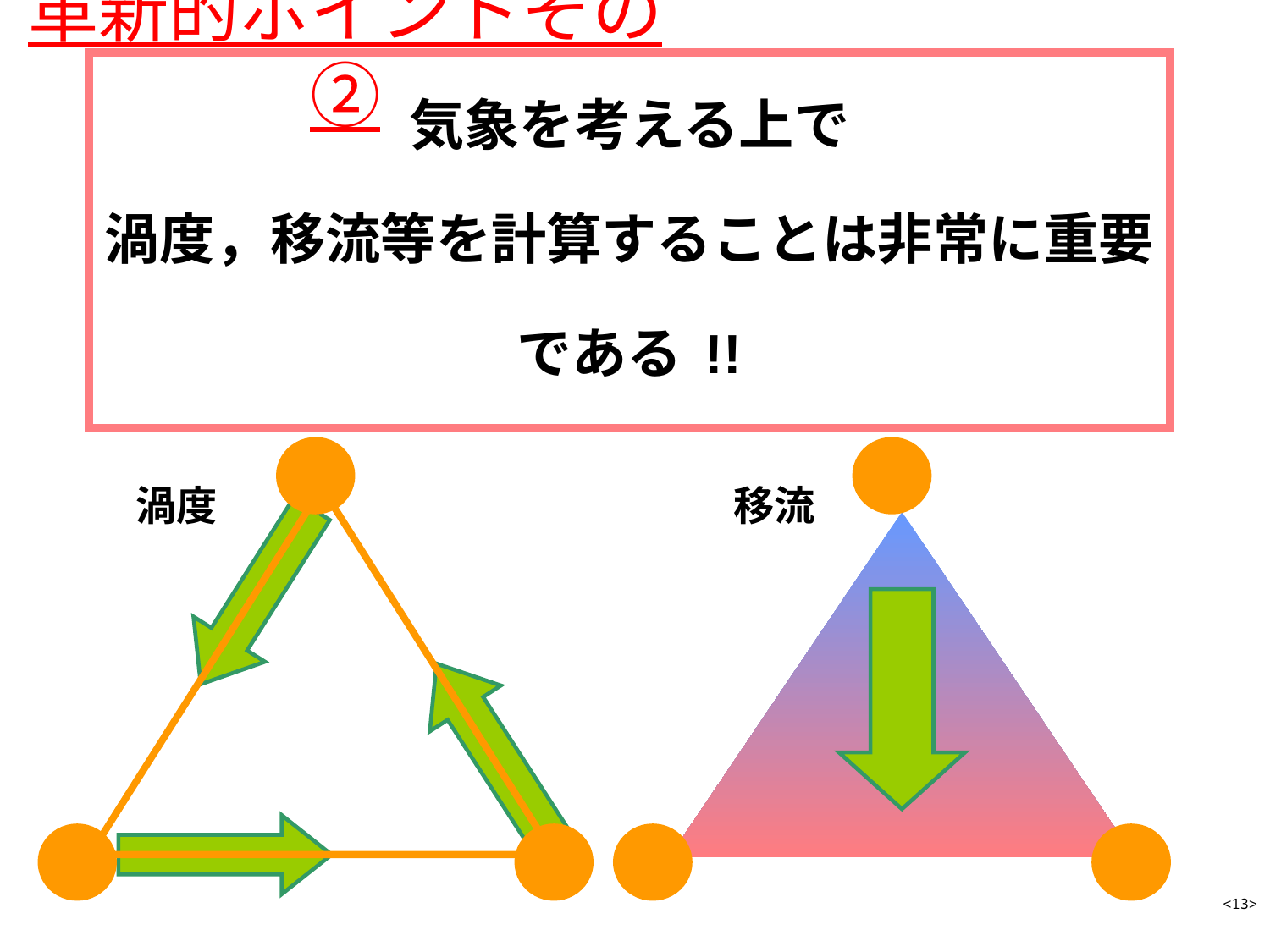

# 革新的ポイントその②
気象を考える上で
渦度，移流等を計算することは非常に重要である!!

移流
渦度

<13>